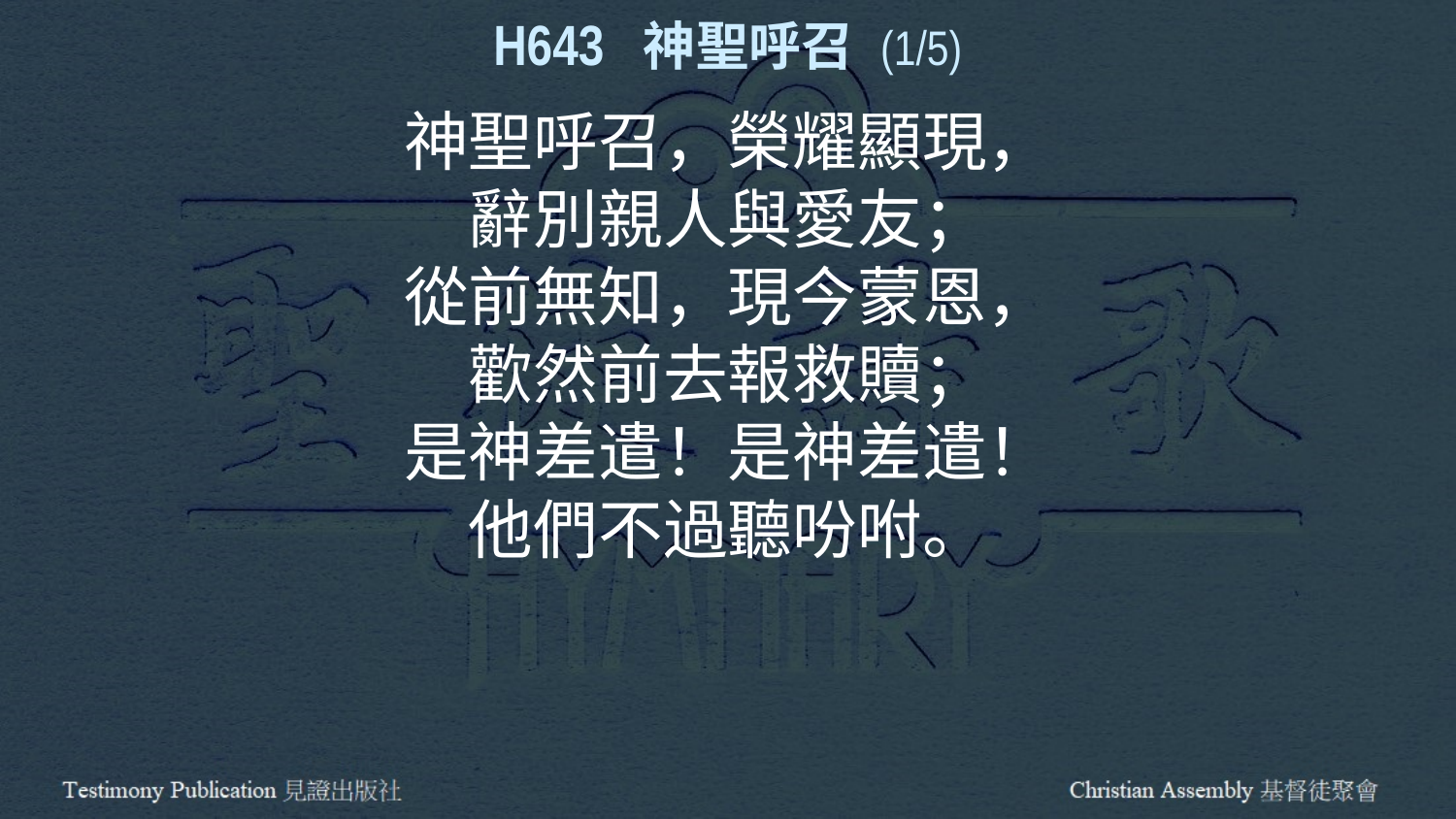

H643  神聖呼召 (1/5)
神聖呼召，榮耀顯現，
辭別親人與愛友；
從前無知，現今蒙恩，
歡然前去報救贖；
是神差遣！是神差遣！
他們不過聽吩咐。